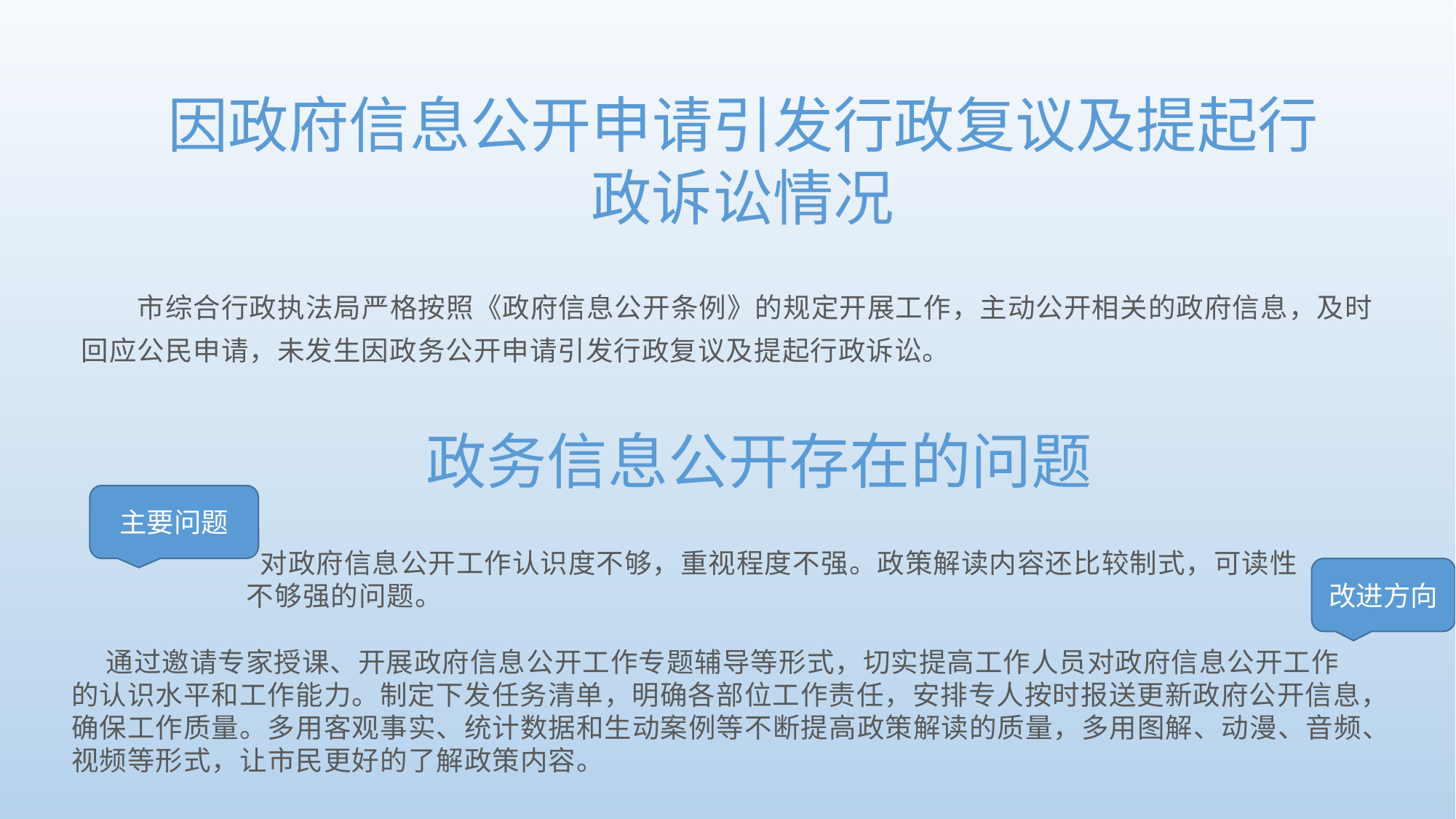

因政府信息公开申请引发行政复议及提起行政诉讼情况
       市综合行政执法局严格按照《政府信息公开条例》的规定开展工作，主动公开相关的政府信息，及时回应公民申请，未发生因政务公开申请引发行政复议及提起行政诉讼。
政务信息公开存在的问题
主要问题
 对政府信息公开工作认识度不够，重视程度不强。政策解读内容还比较制式，可读性不够强的问题。
改进方向
    通过邀请专家授课、开展政府信息公开工作专题辅导等形式，切实提高工作人员对政府信息公开工作的认识水平和工作能力。制定下发任务清单，明确各部位工作责任，安排专人按时报送更新政府公开信息，确保工作质量。多用客观事实、统计数据和生动案例等不断提高政策解读的质量，多用图解、动漫、音频、视频等形式，让市民更好的了解政策内容。